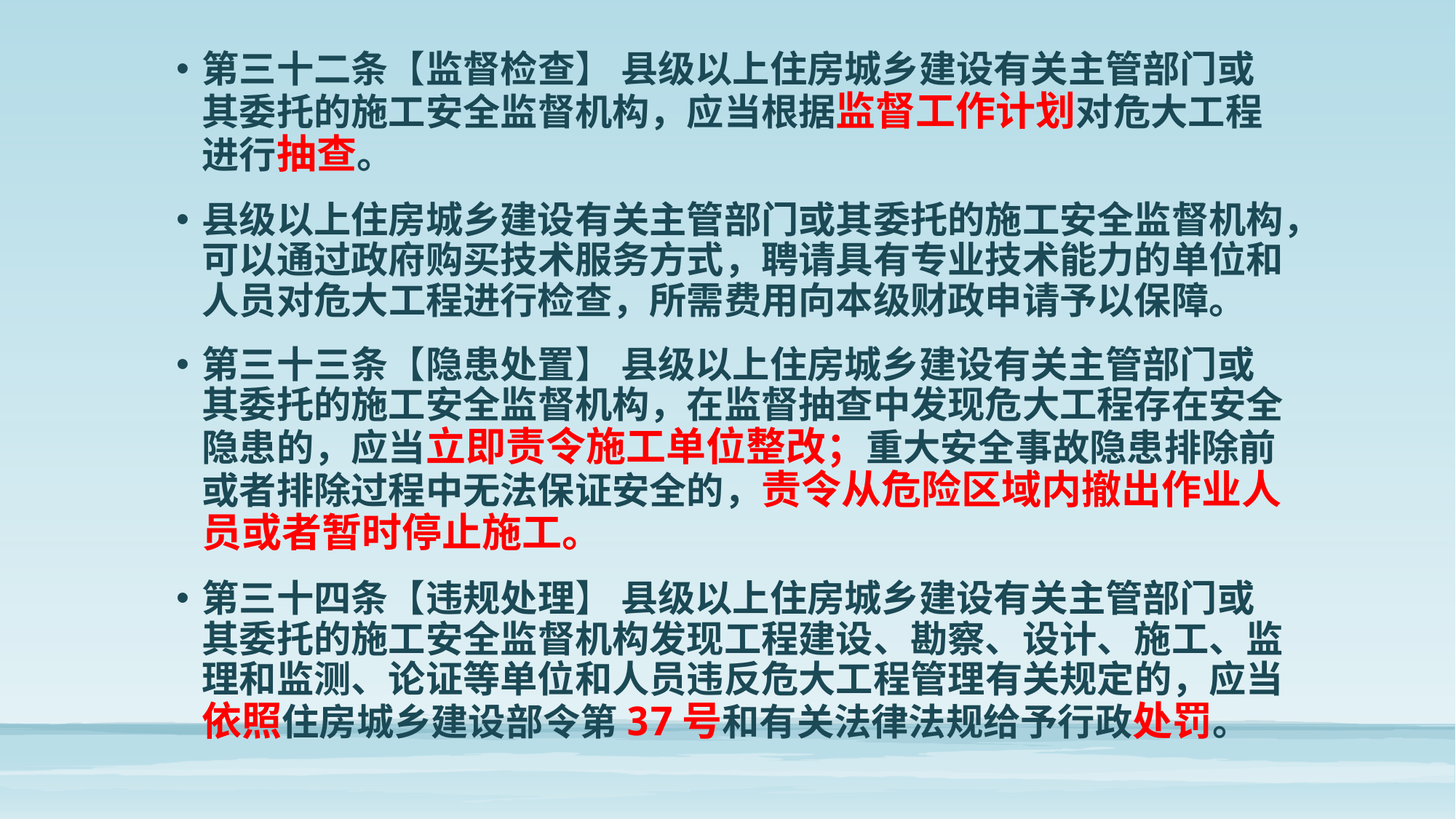

第三十二条【监督检查】 县级以上住房城乡建设有关主管部门或其委托的施工安全监督机构，应当根据监督工作计划对危大工程进行抽查。
县级以上住房城乡建设有关主管部门或其委托的施工安全监督机构，可以通过政府购买技术服务方式，聘请具有专业技术能力的单位和人员对危大工程进行检查，所需费用向本级财政申请予以保障。
第三十三条【隐患处置】 县级以上住房城乡建设有关主管部门或其委托的施工安全监督机构，在监督抽查中发现危大工程存在安全隐患的，应当立即责令施工单位整改；重大安全事故隐患排除前或者排除过程中无法保证安全的，责令从危险区域内撤出作业人员或者暂时停止施工。
第三十四条【违规处理】 县级以上住房城乡建设有关主管部门或其委托的施工安全监督机构发现工程建设、勘察、设计、施工、监理和监测、论证等单位和人员违反危大工程管理有关规定的，应当依照住房城乡建设部令第37号和有关法律法规给予行政处罚。